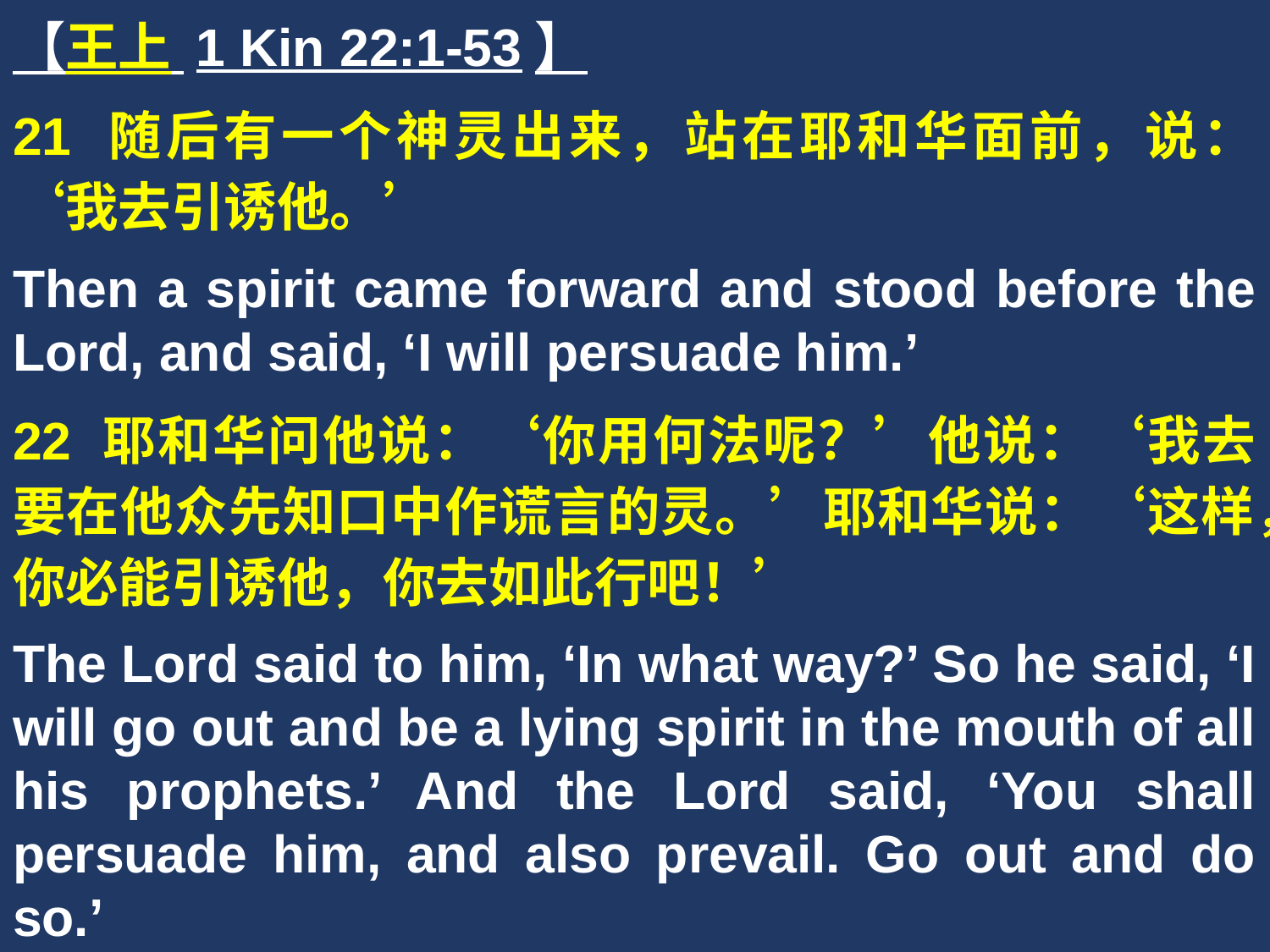

【王上 1 Kin 22:1-53】
21 随后有一个神灵出来，站在耶和华面前，说：‘我去引诱他。’
Then a spirit came forward and stood before the Lord, and said, ‘I will persuade him.’
22 耶和华问他说：‘你用何法呢？’他说：‘我去要在他众先知口中作谎言的灵。’耶和华说：‘这样，你必能引诱他，你去如此行吧！’
The Lord said to him, ‘In what way?’ So he said, ‘I will go out and be a lying spirit in the mouth of all his prophets.’ And the Lord said, ‘You shall persuade him, and also prevail. Go out and do so.’